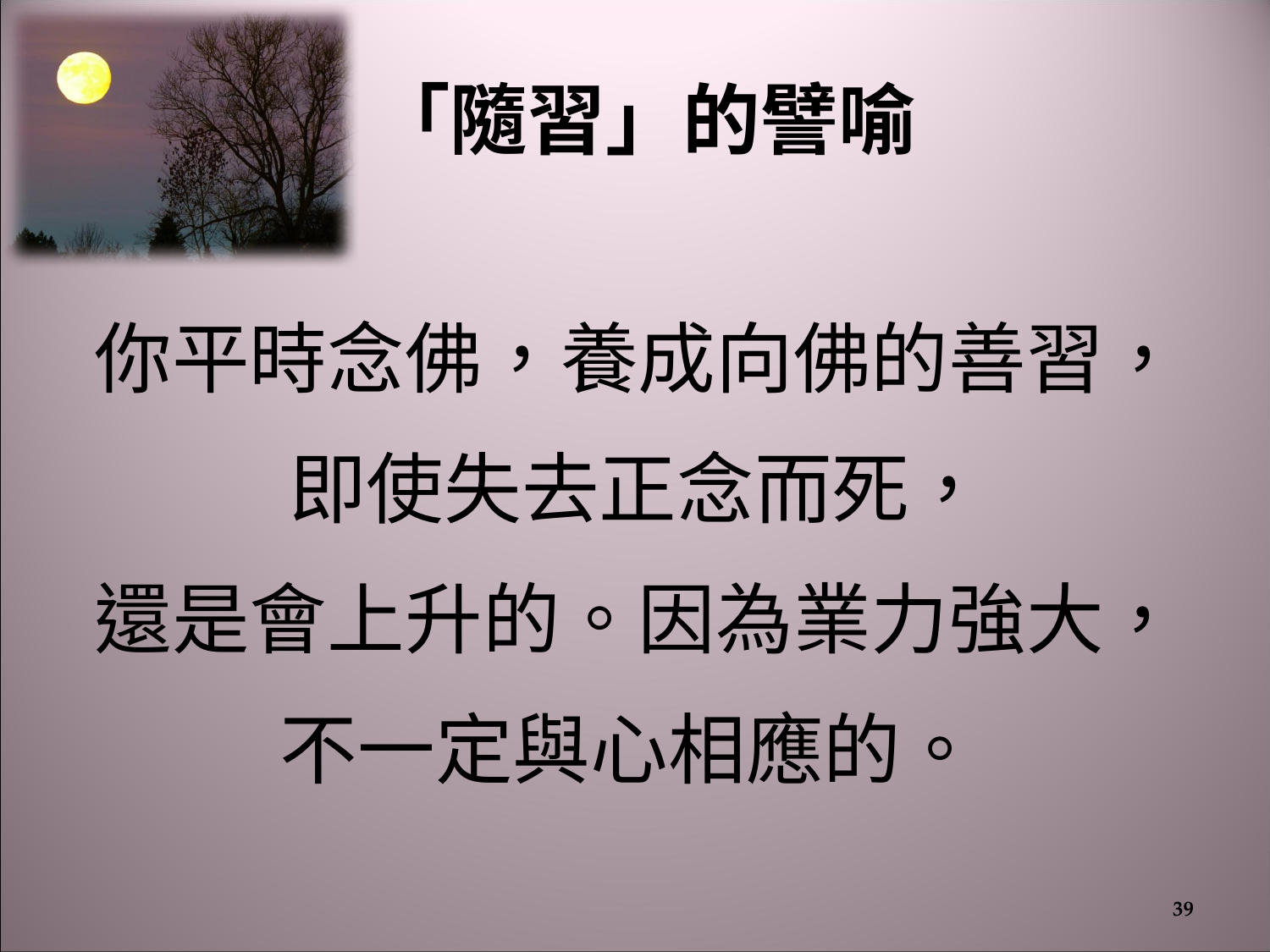

# 「隨習」的譬喻
你平時念佛，養成向佛的善習，
即使失去正念而死，
還是會上升的。因為業力強大，
不一定與心相應的。

39